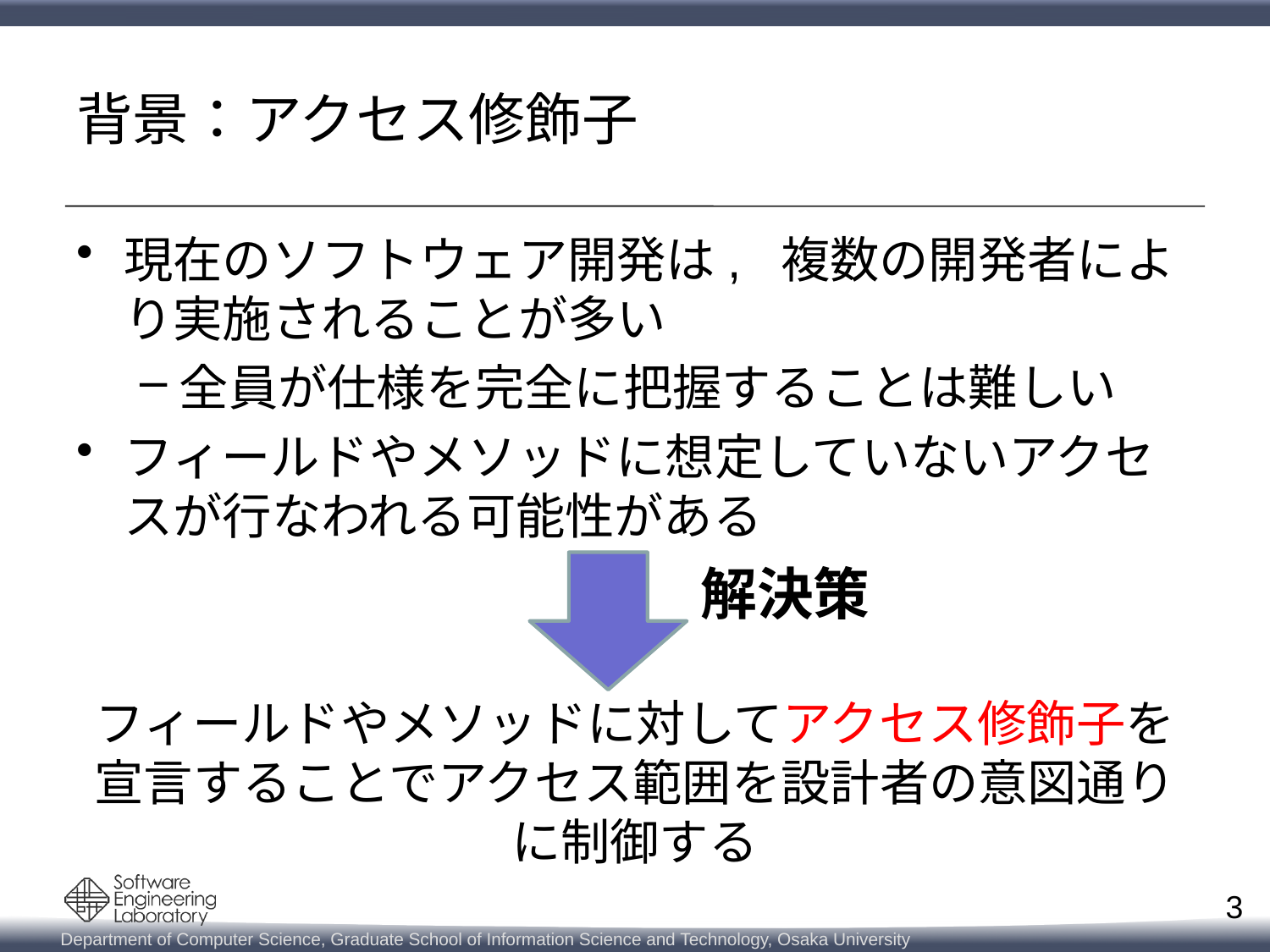

# 背景：アクセス修飾子
現在のソフトウェア開発は,  複数の開発者により実施されることが多い
全員が仕様を完全に把握することは難しい
フィールドやメソッドに想定していないアクセスが行なわれる可能性がある

フィールドやメソッドに対してアクセス修飾子を宣言することでアクセス範囲を設計者の意図通りに制御する

解決策
3